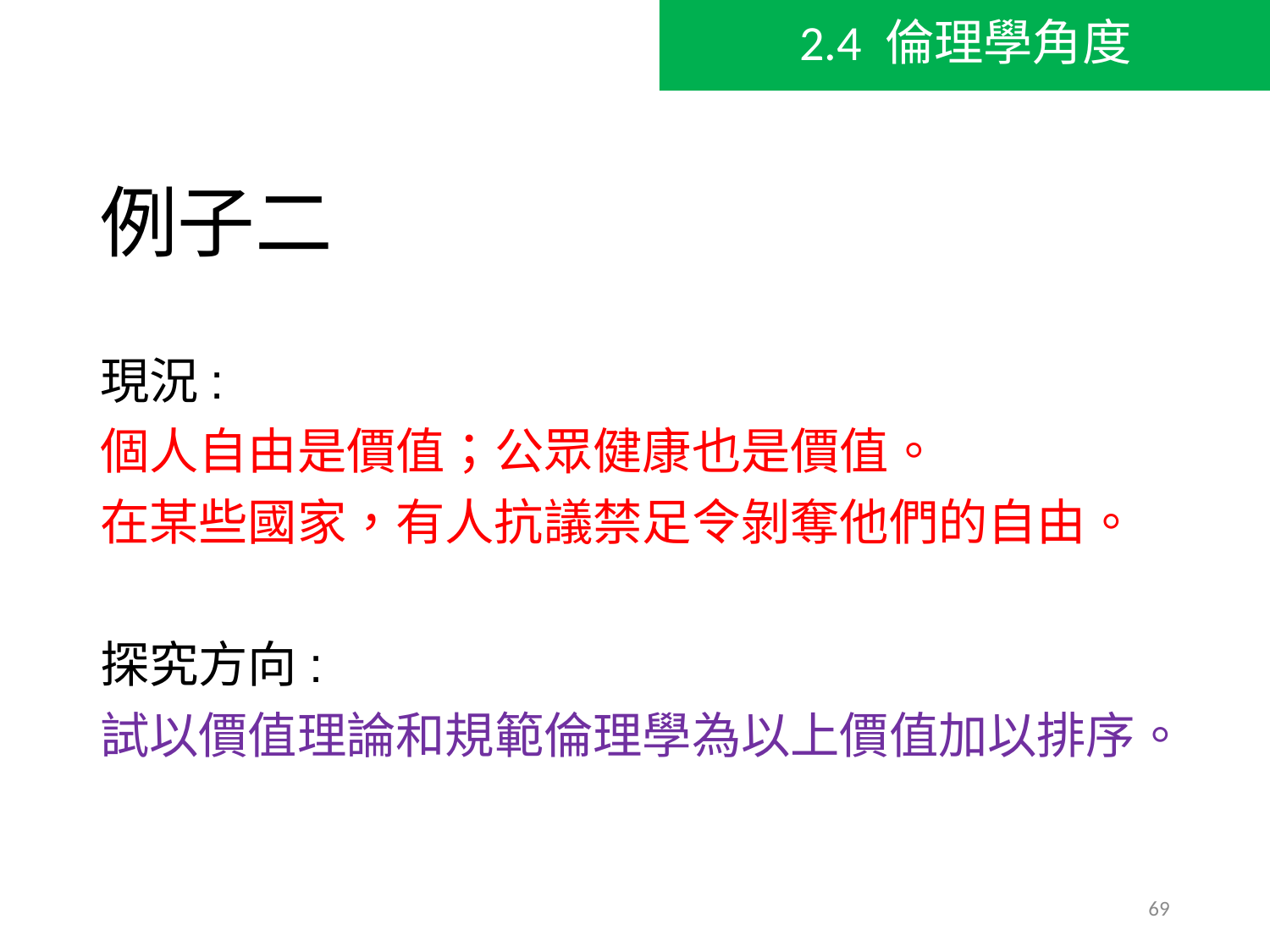

2.4 倫理學角度
# 例子二
現況:
個人自由是價值；公眾健康也是價值。
在某些國家，有人抗議禁足令剝奪他們的自由。

探究方向:
試以價值理論和規範倫理學為以上價值加以排序。

69